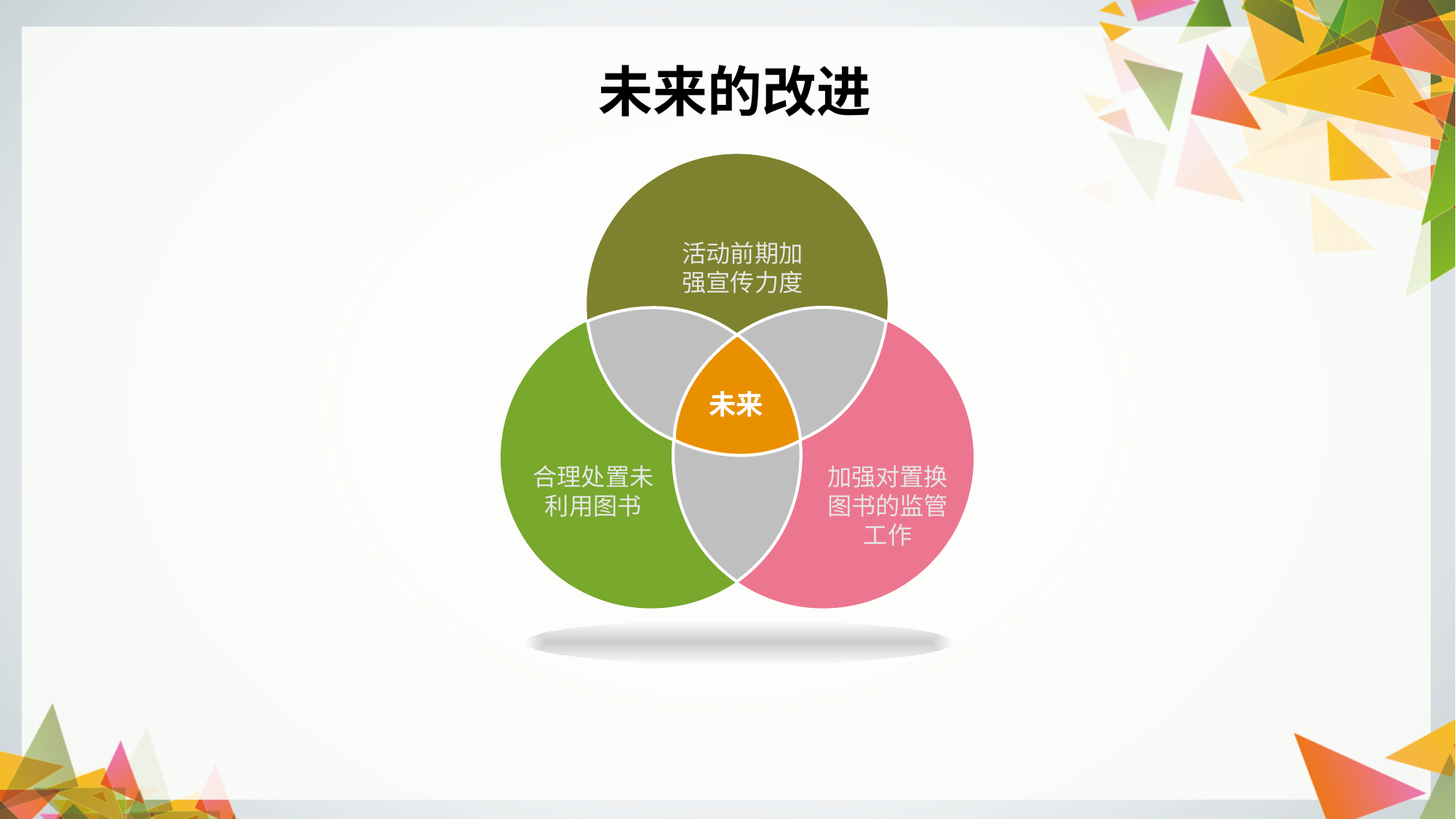

未来的改进

活动前期加强宣传力度

未来

合理处置未利用图书
加强对置换图书的监管工作